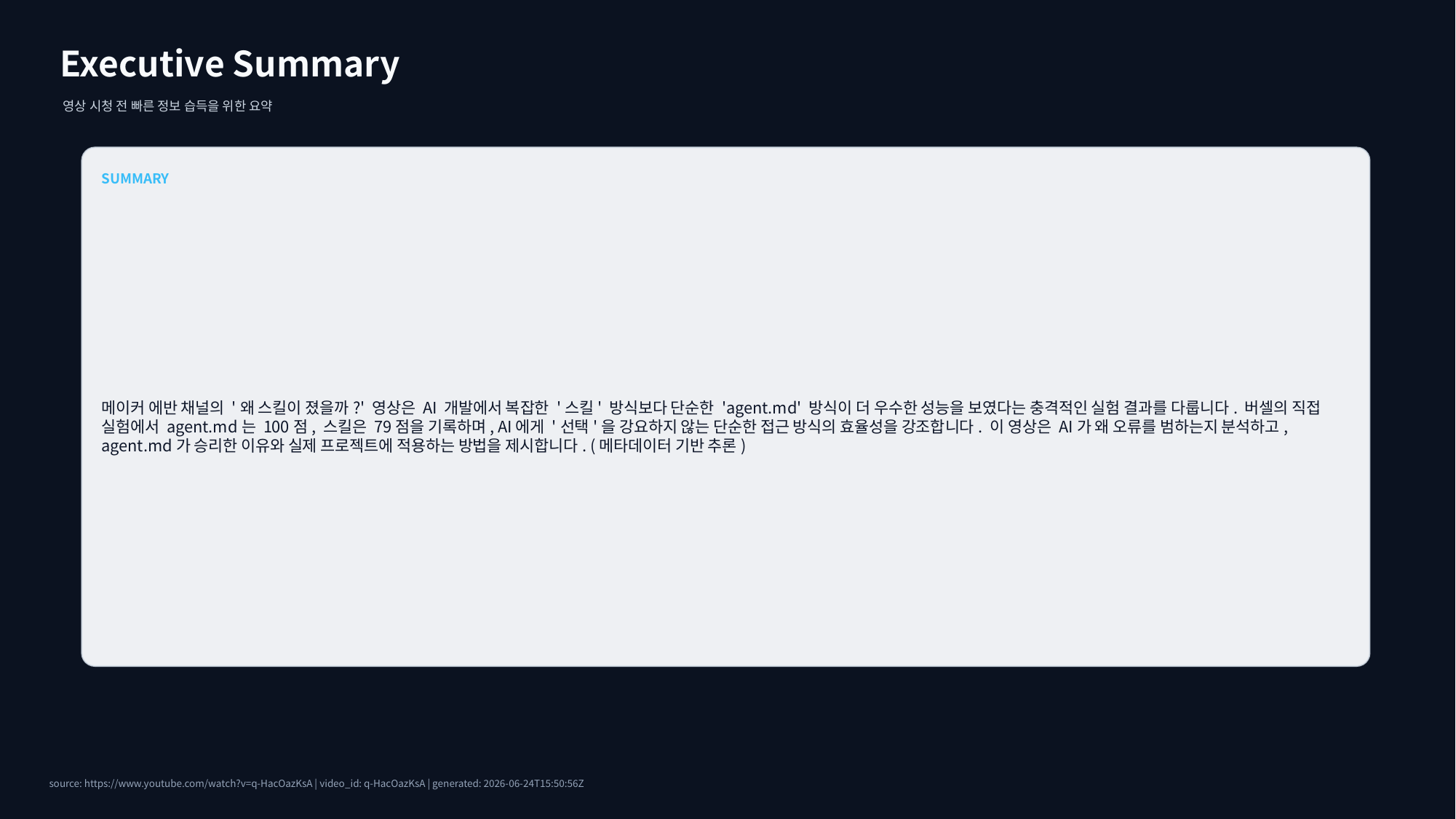

Executive Summary
영상 시청 전 빠른 정보 습득을 위한 요약

SUMMARY
메이커 에반 채널의 '왜 스킬이 졌을까?' 영상은 AI 개발에서 복잡한 '스킬' 방식보다 단순한 'agent.md' 방식이 더 우수한 성능을 보였다는 충격적인 실험 결과를 다룹니다. 버셀의 직접 실험에서 agent.md는 100점, 스킬은 79점을 기록하며, AI에게 '선택'을 강요하지 않는 단순한 접근 방식의 효율성을 강조합니다. 이 영상은 AI가 왜 오류를 범하는지 분석하고, agent.md가 승리한 이유와 실제 프로젝트에 적용하는 방법을 제시합니다. (메타데이터 기반 추론)
source: https://www.youtube.com/watch?v=q-HacOazKsA | video_id: q-HacOazKsA | generated: 2026-06-24T15:50:56Z